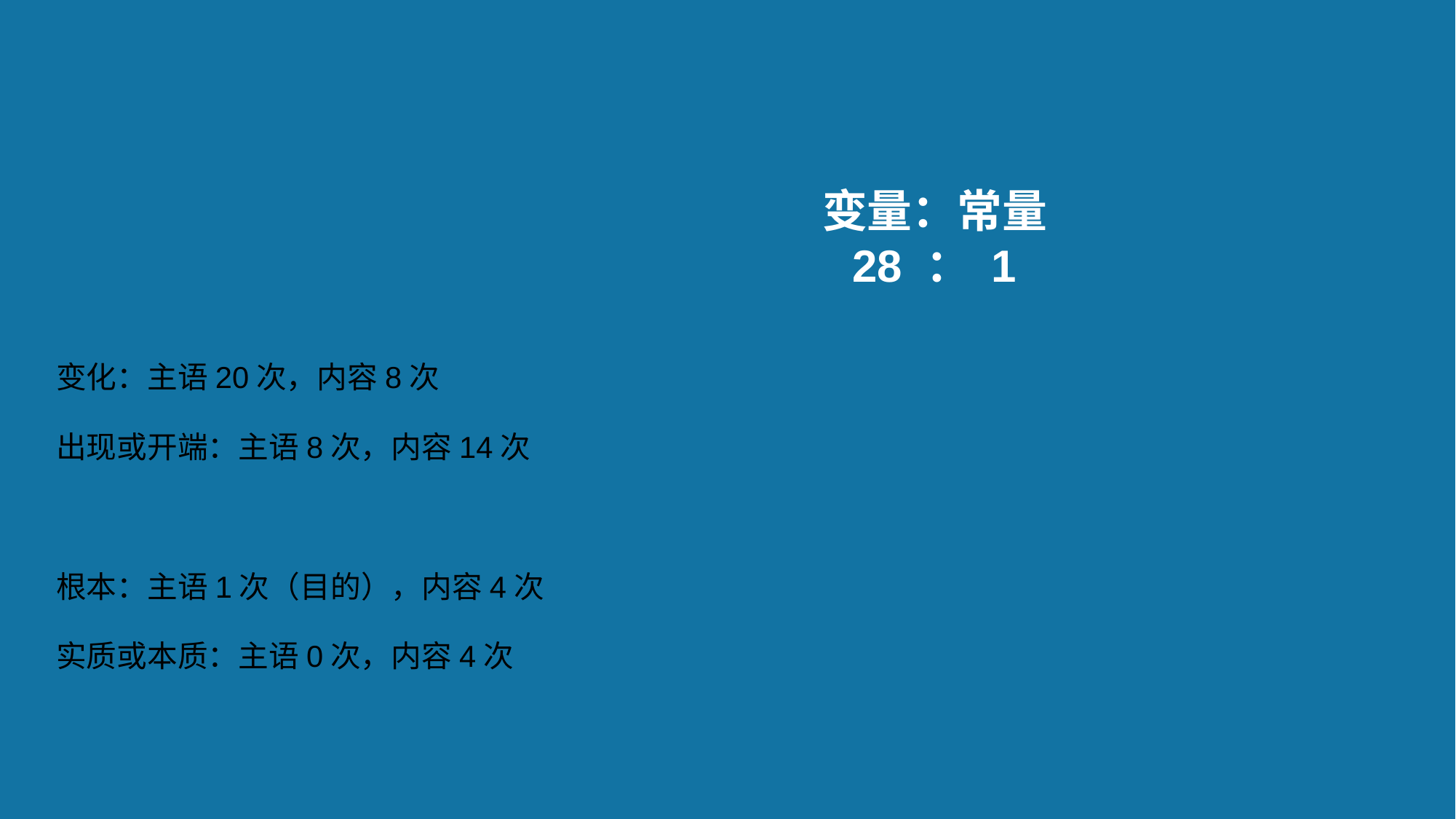

大数据时代
变量：常量
28 ： 1
设问的频率：（2010-2017）
变化：主语20次，内容8次
出现或开端：主语8次，内容14次

根本：主语1次（目的），内容4次
实质或本质：主语0次，内容4次